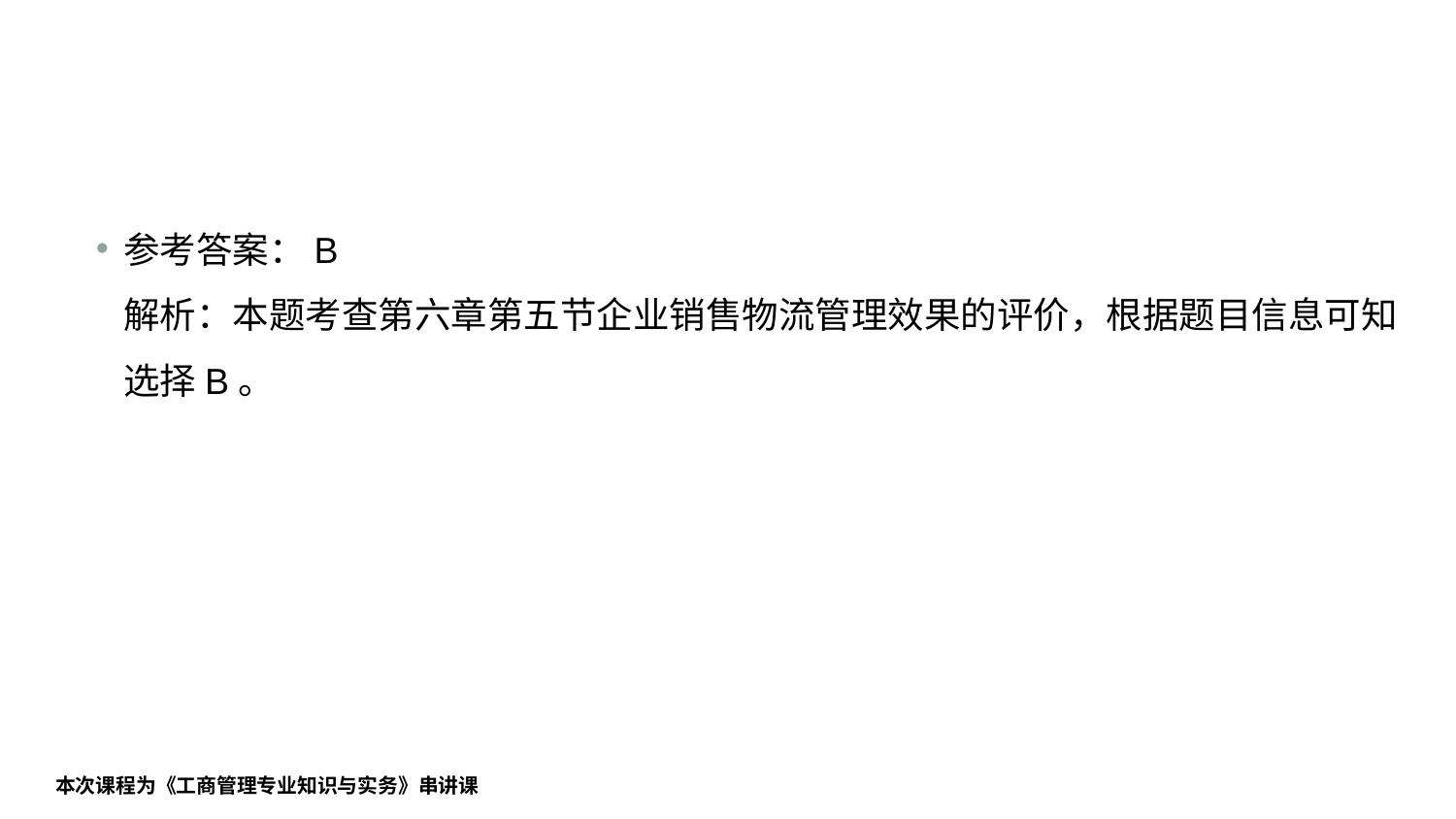

#

参考答案：B
解析：本题考查第六章第五节企业销售物流管理效果的评价，根据题目信息可知选择B。